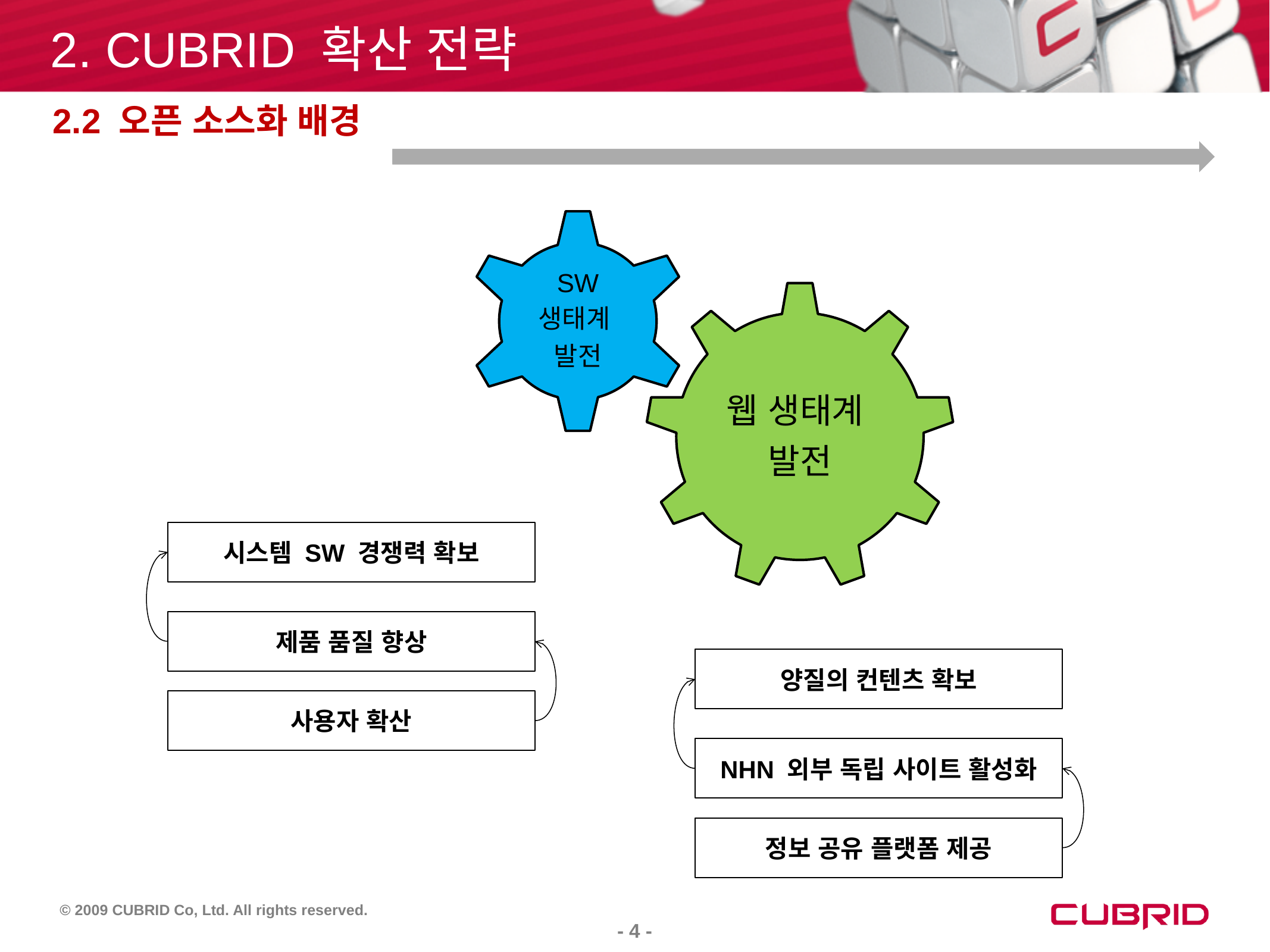

2. CUBRID 확산 전략
웹 생태계
발전
SW 생태계
발전
2.2 오픈 소스화 배경
시스템 SW 경쟁력 확보
제품 품질 향상
양질의 컨텐츠 확보
사용자 확산
NHN 외부 독립 사이트 활성화
정보 공유 플랫폼 제공
- 4 -